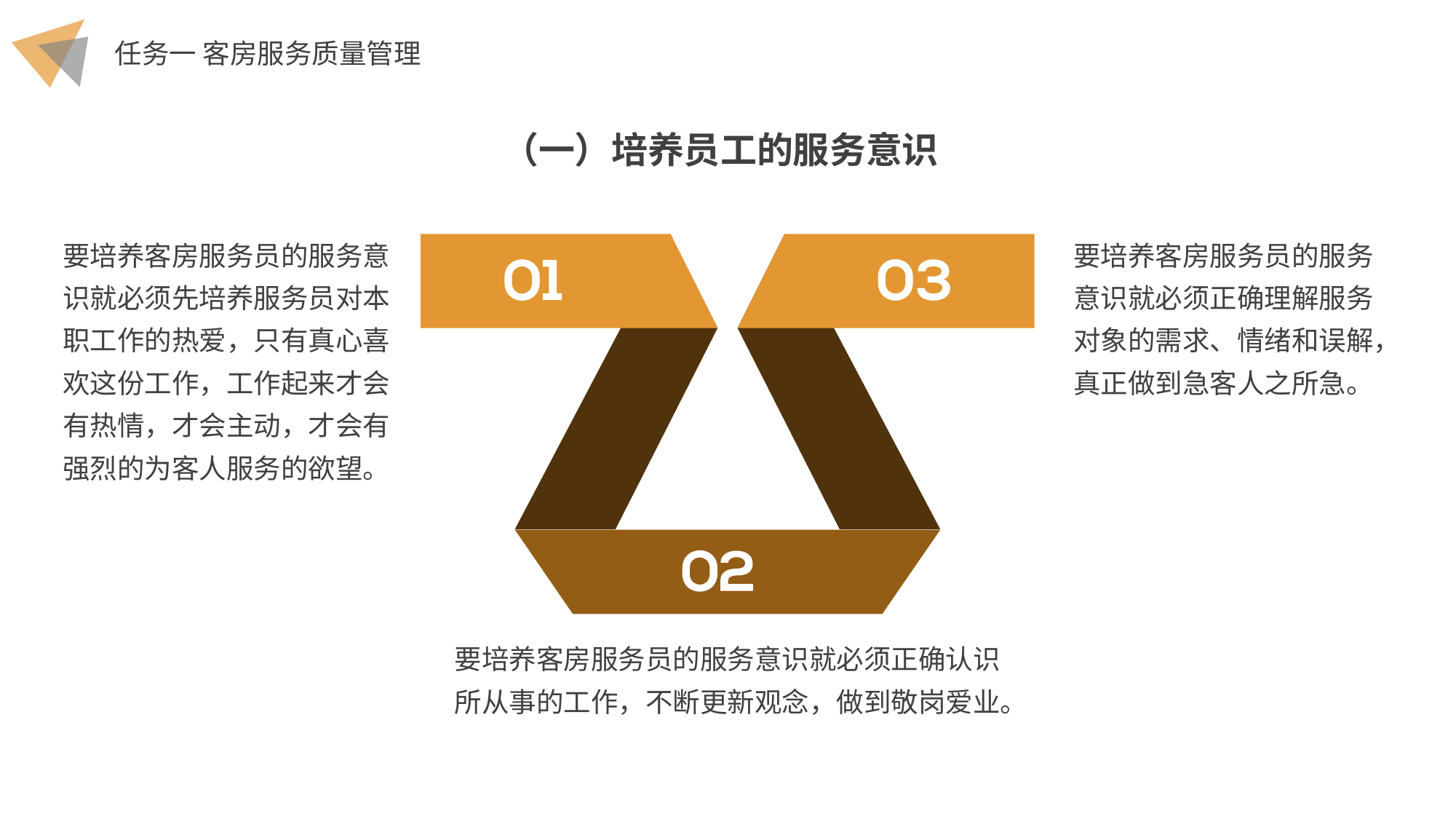

（一）培养员工的服务意识
要培养客房服务员的服务意识就必须先培养服务员对本职工作的热爱，只有真心喜欢这份工作，工作起来才会有热情，才会主动，才会有强烈的为客人服务的欲望。
要培养客房服务员的服务意识就必须正确理解服务对象的需求、情绪和误解，真正做到急客人之所急。

要培养客房服务员的服务意识就必须正确认识所从事的工作，不断更新观念，做到敬岗爱业。